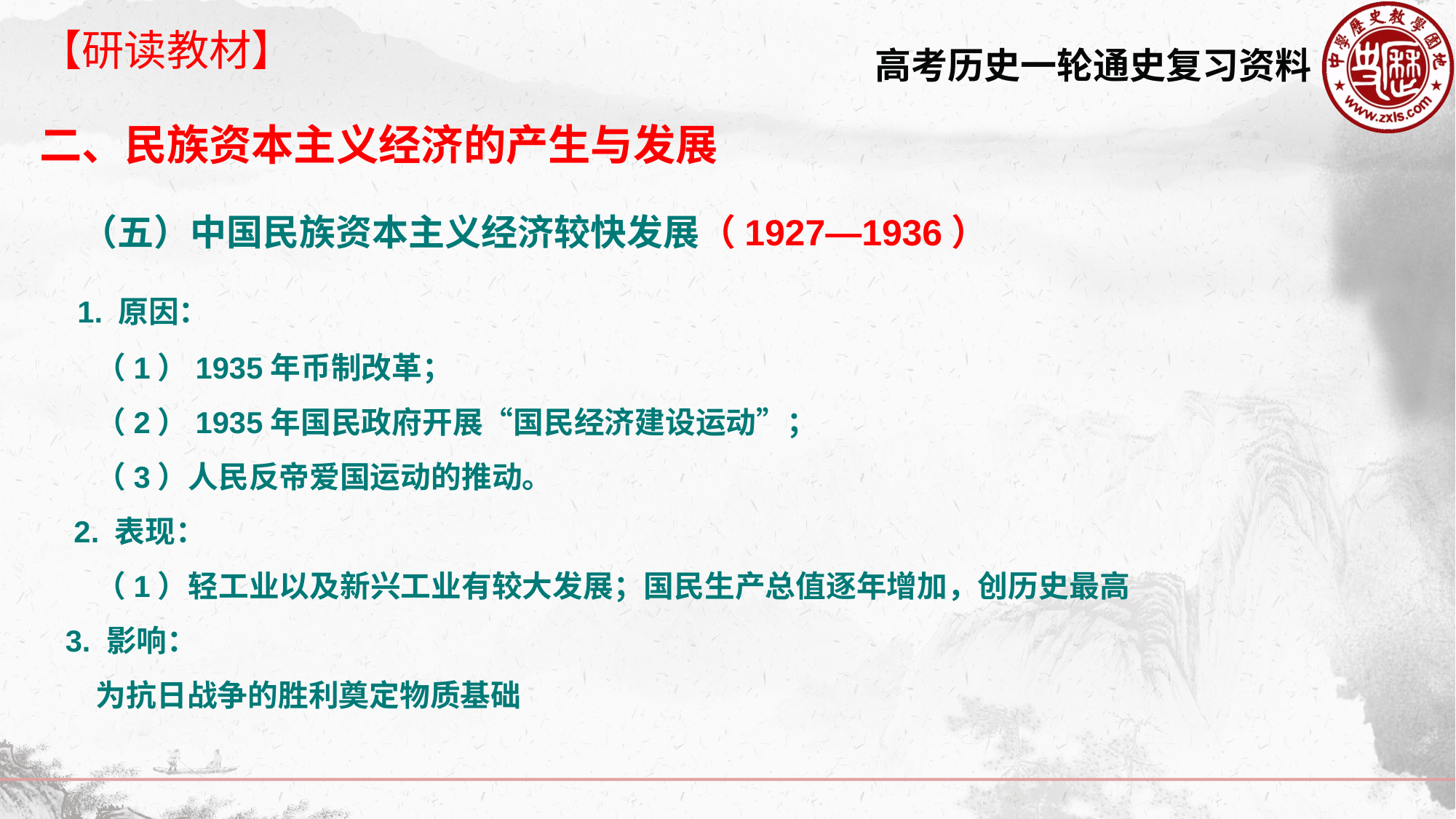

【研读教材】
二、民族资本主义经济的产生与发展
    （五）中国民族资本主义经济较快发展（1927—1936）
    1. 原因：
       （1）1935年币制改革；
       （2）1935年国民政府开展“国民经济建设运动”；
       （3）人民反帝爱国运动的推动。
    2. 表现：
       （1）轻工业以及新兴工业有较大发展；国民生产总值逐年增加，创历史最高
   3. 影响：
       为抗日战争的胜利奠定物质基础